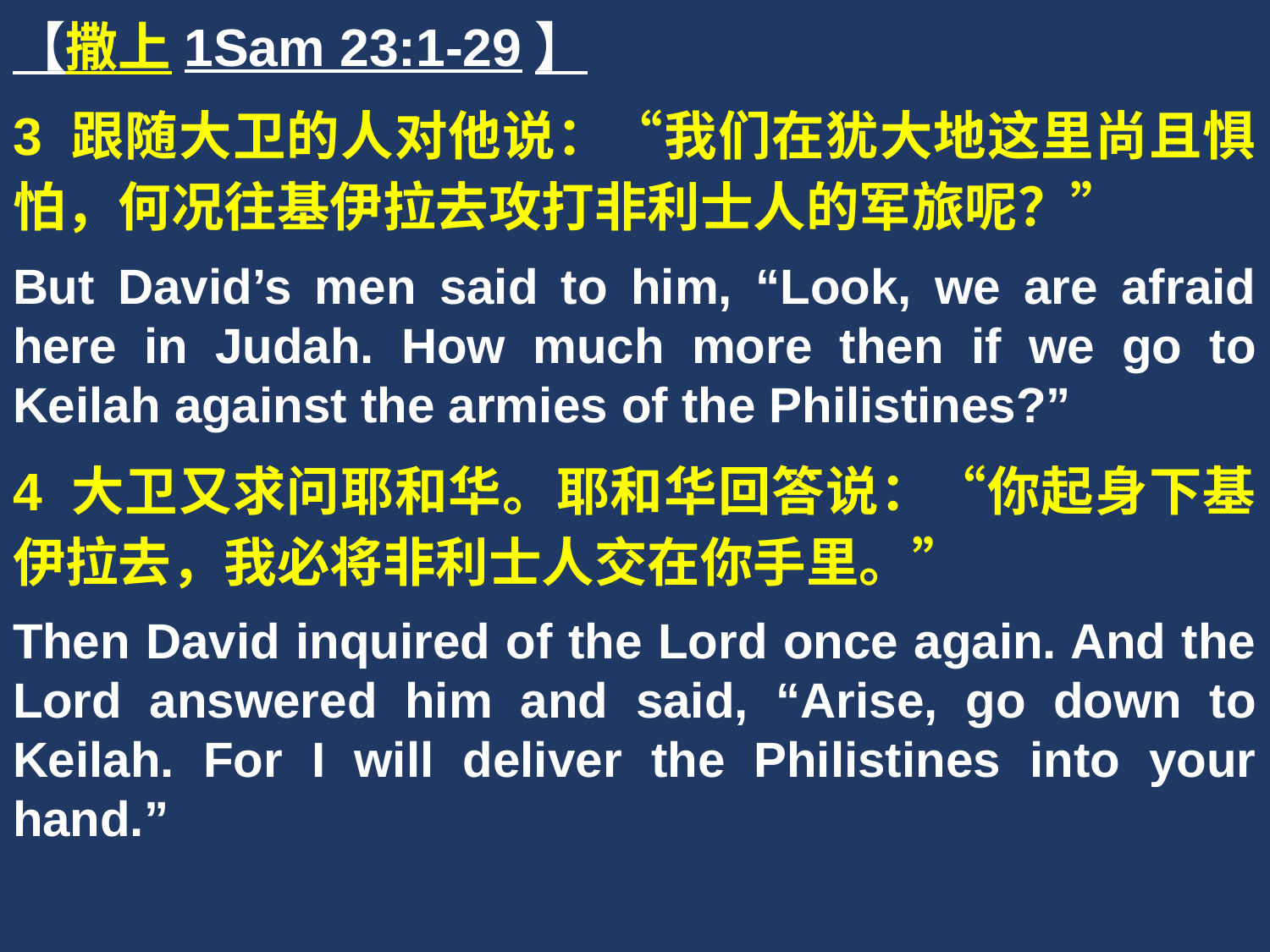

【撒上1Sam 23:1-29】
3 跟随大卫的人对他说：“我们在犹大地这里尚且惧怕，何况往基伊拉去攻打非利士人的军旅呢？”
But David’s men said to him, “Look, we are afraid here in Judah. How much more then if we go to Keilah against the armies of the Philistines?”
4 大卫又求问耶和华。耶和华回答说：“你起身下基伊拉去，我必将非利士人交在你手里。”
Then David inquired of the Lord once again. And the Lord answered him and said, “Arise, go down to Keilah. For I will deliver the Philistines into your hand.”